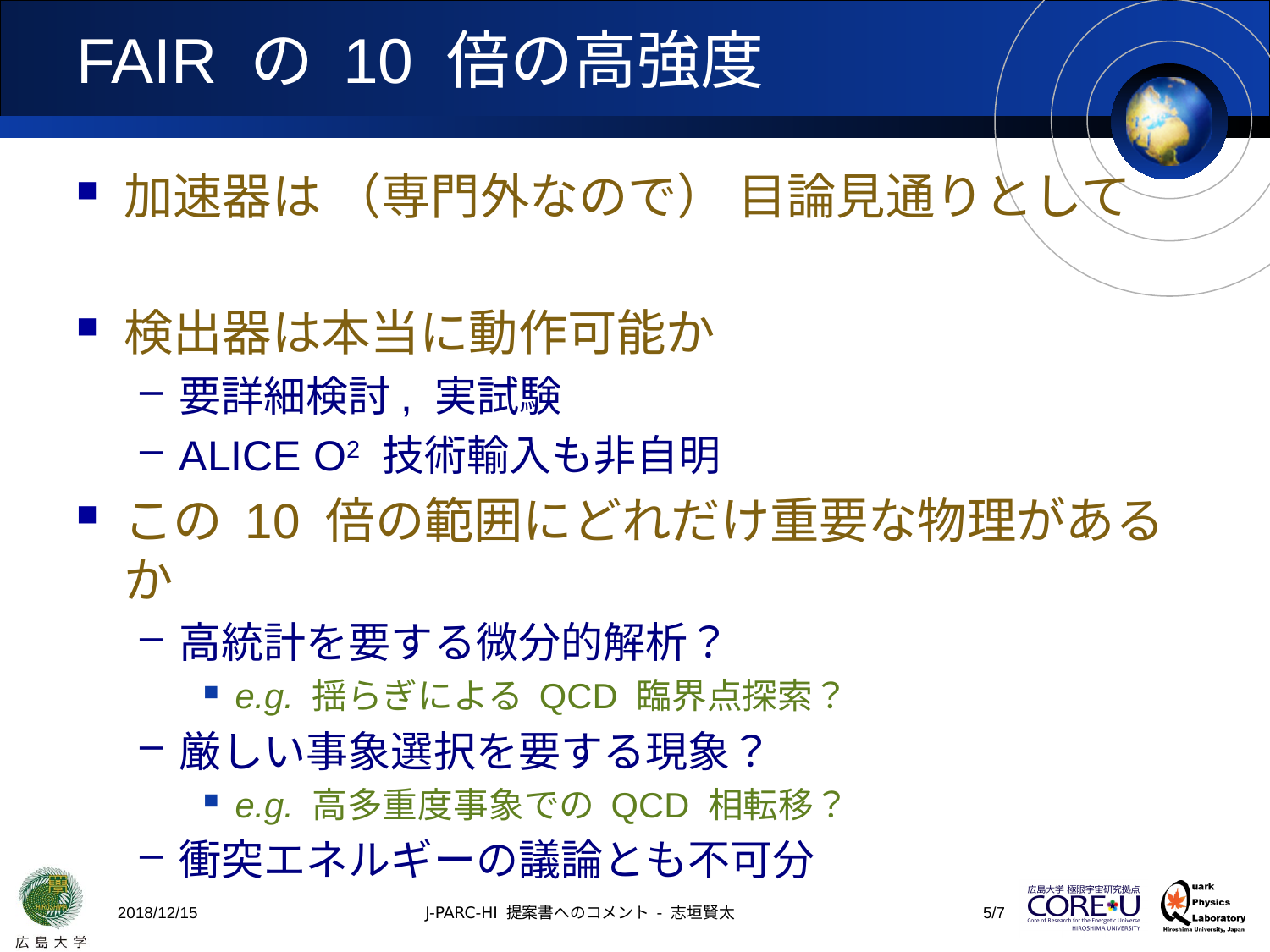

# FAIR の 10 倍の高強度
加速器は （専門外なので） 目論見通りとして

検出器は本当に動作可能か
要詳細検討, 実試験
ALICE O2 技術輸入も非自明
この 10 倍の範囲にどれだけ重要な物理があるか
高統計を要する微分的解析？
e.g. 揺らぎによる QCD 臨界点探索？
厳しい事象選択を要する現象？
e.g. 高多重度事象での QCD 相転移？
衝突エネルギーの議論とも不可分
2018/12/15
J-PARC-HI 提案書へのコメント - 志垣賢太
5/7